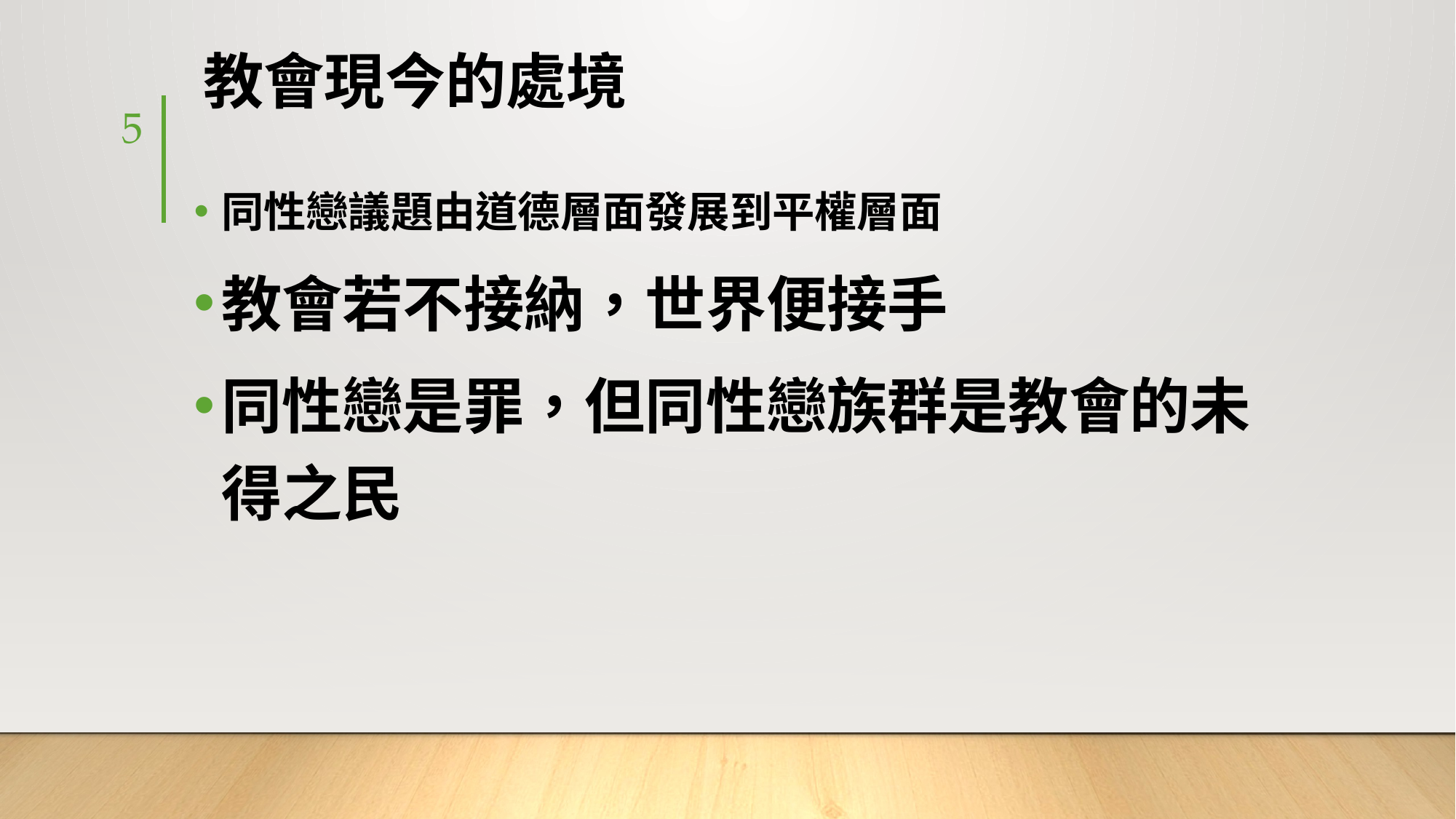

# 教會現今的處境
5
同性戀議題由道德層面發展到平權層面
教會若不接納，世界便接手
同性戀是罪，但同性戀族群是教會的未得之民